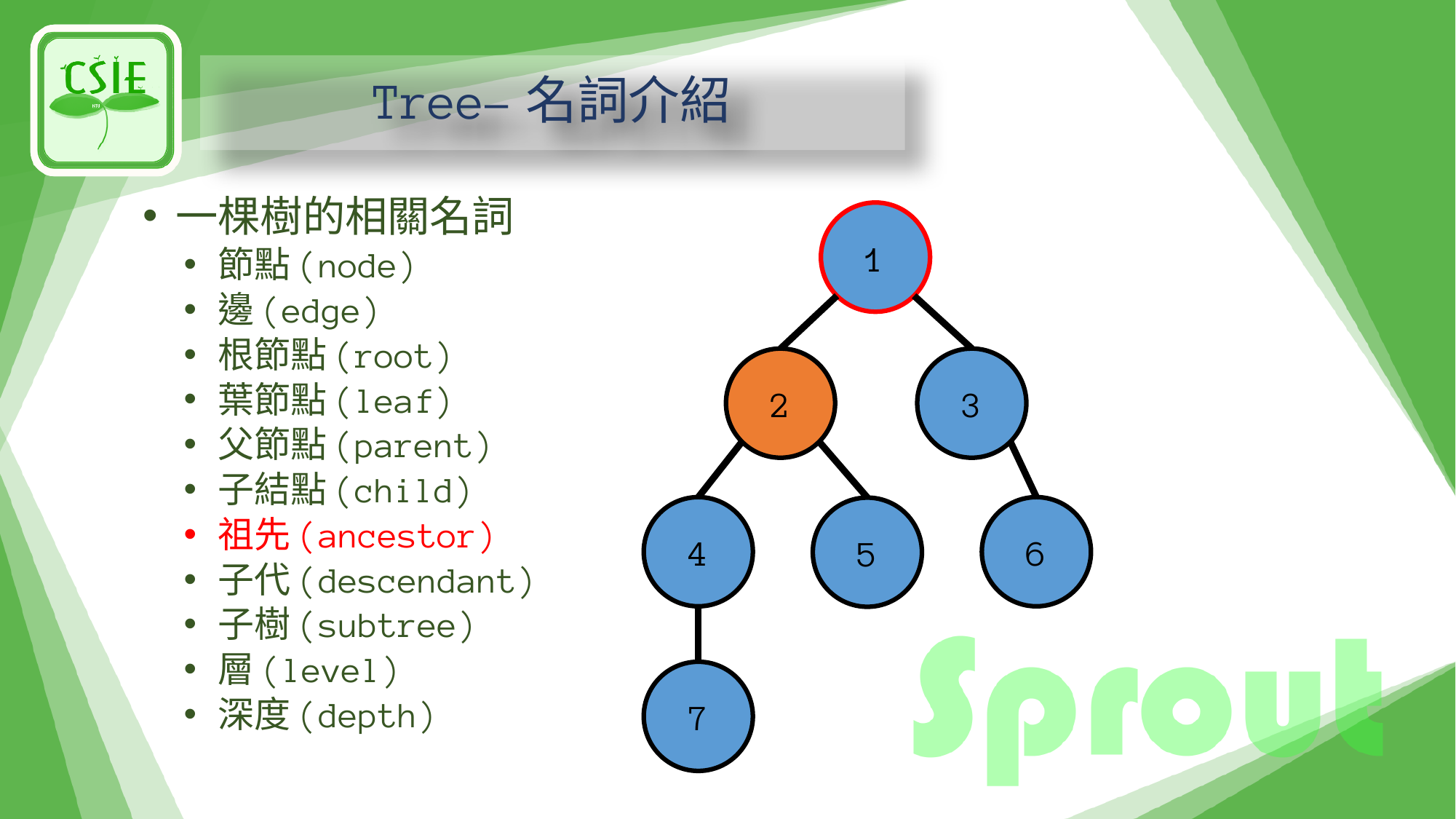

# Tree-名詞介紹
一棵樹的相關名詞
節點(node)
邊(edge)
根節點(root)
葉節點(leaf)
父節點(parent)
子結點(child)
祖先(ancestor)
子代(descendant)
子樹(subtree)
層(level)
深度(depth)

1
2
3
4
6
5
7